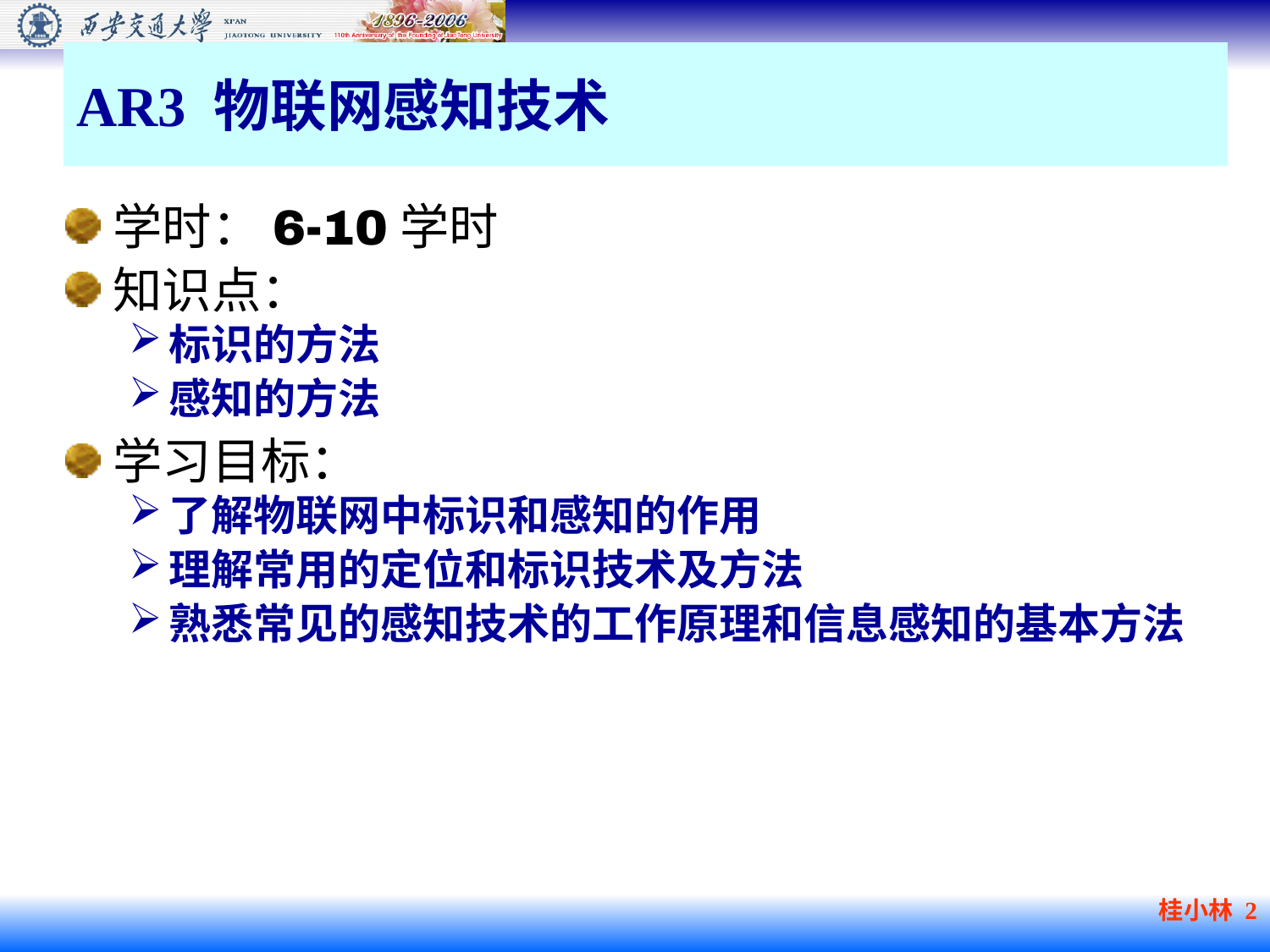

AR3 物联网感知技术
学时：6-10学时
知识点：
标识的方法
感知的方法
学习目标：
了解物联网中标识和感知的作用
理解常用的定位和标识技术及方法
熟悉常见的感知技术的工作原理和信息感知的基本方法
桂小林 2